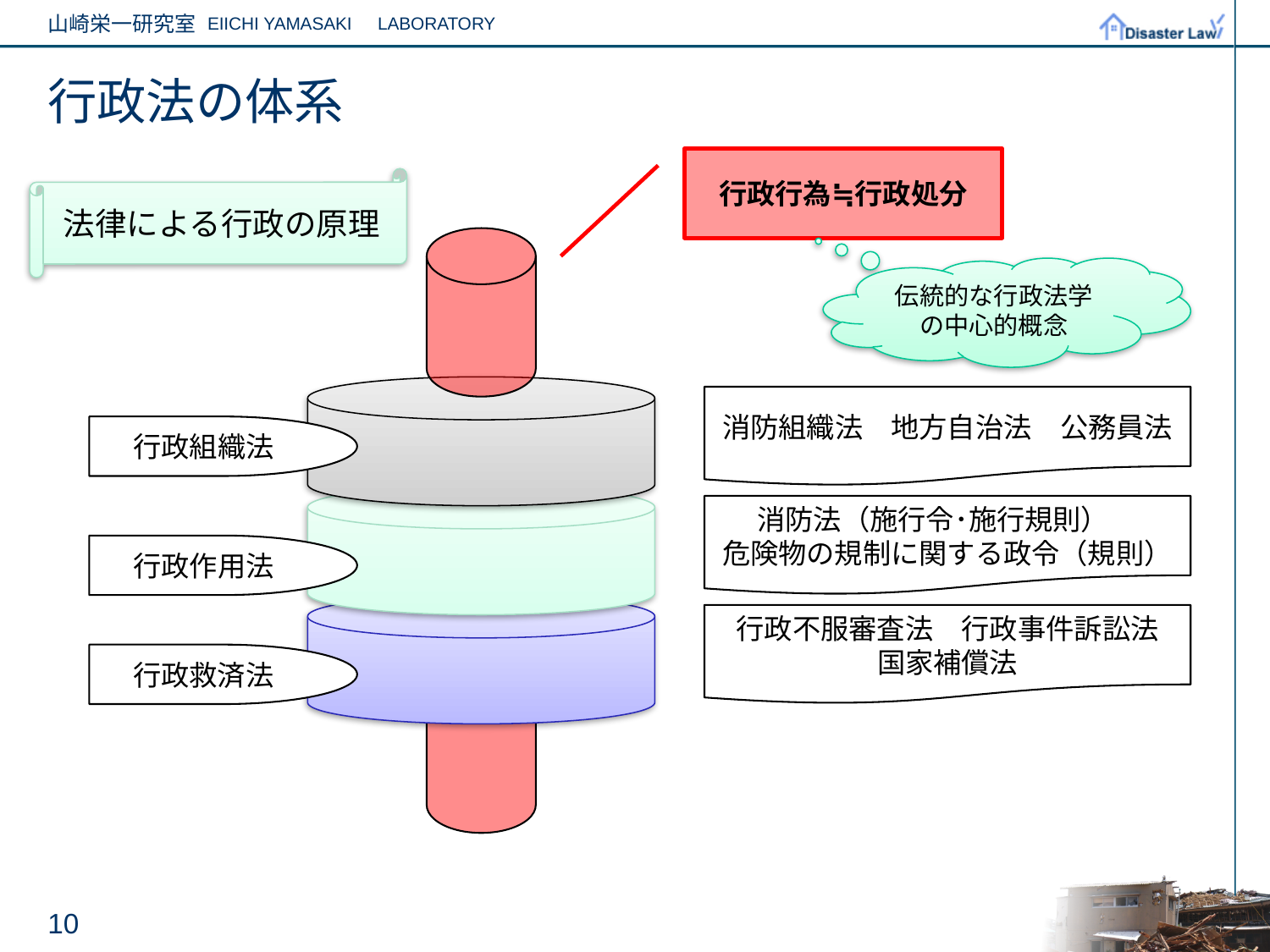

# 行政法の体系
行政行為≒行政処分
法律による行政の原理

伝統的な行政法学の中心的概念

消防組織法　地方自治法　公務員法
行政組織法

消防法（施行令･施行規則）
危険物の規制に関する政令（規則）
行政作用法

行政不服審査法　行政事件訴訟法
国家補償法
行政救済法

10